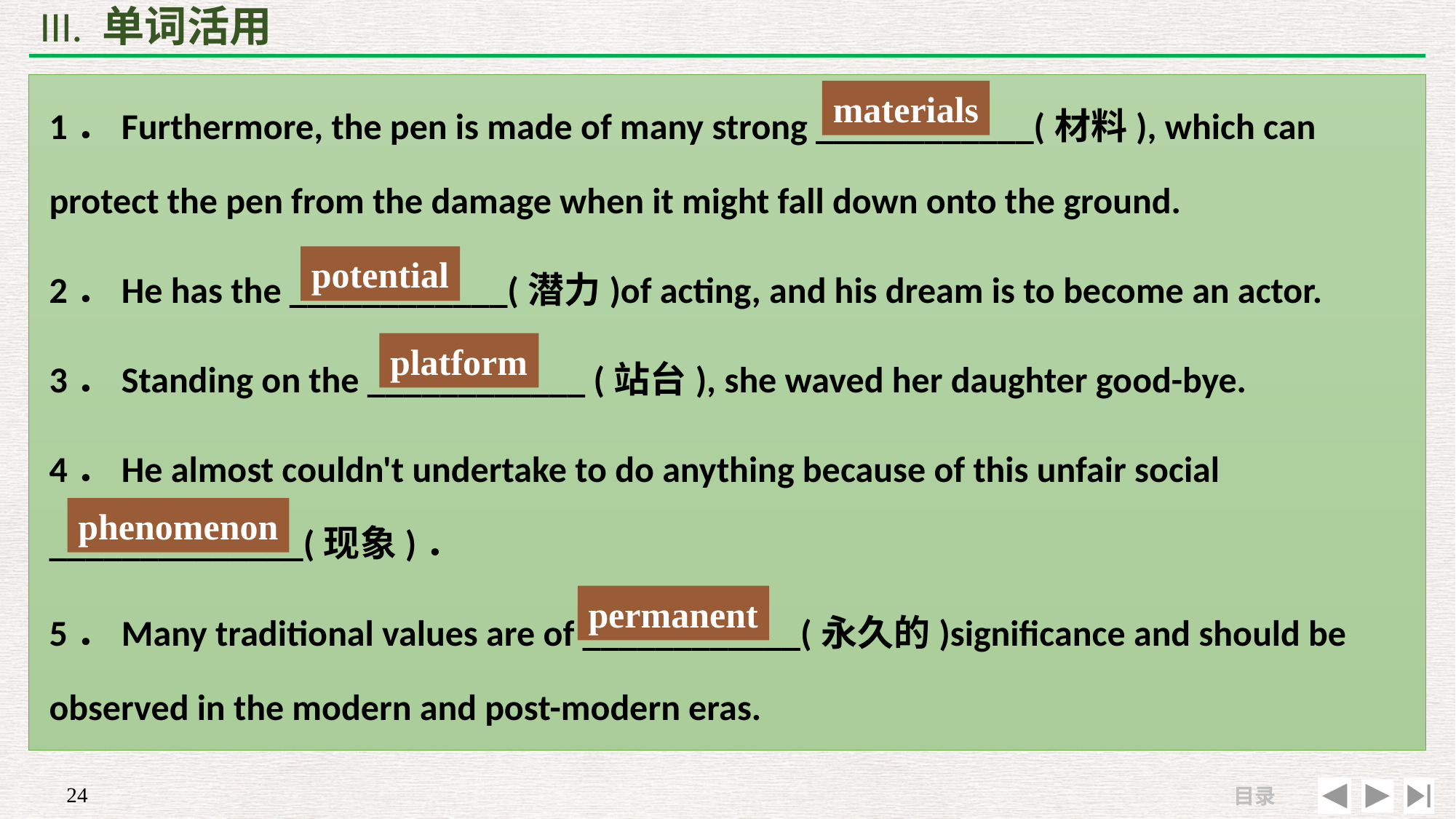

# III. 单词活用
1．Furthermore, the pen is made of many strong ____________(材料), which can protect the pen from the damage when it might fall down onto the ground.
2．He has the ____________(潜力)of acting, and his dream is to become an actor.
3．Standing on the ____________ (站台), she waved her daughter good-bye.
4．He almost couldn't undertake to do anything because of this unfair social ______________(现象)．
5．Many traditional values are of ____________(永久的)significance and should be observed in the modern and post-modern eras.

materials
potential
platform
phenomenon
permanent